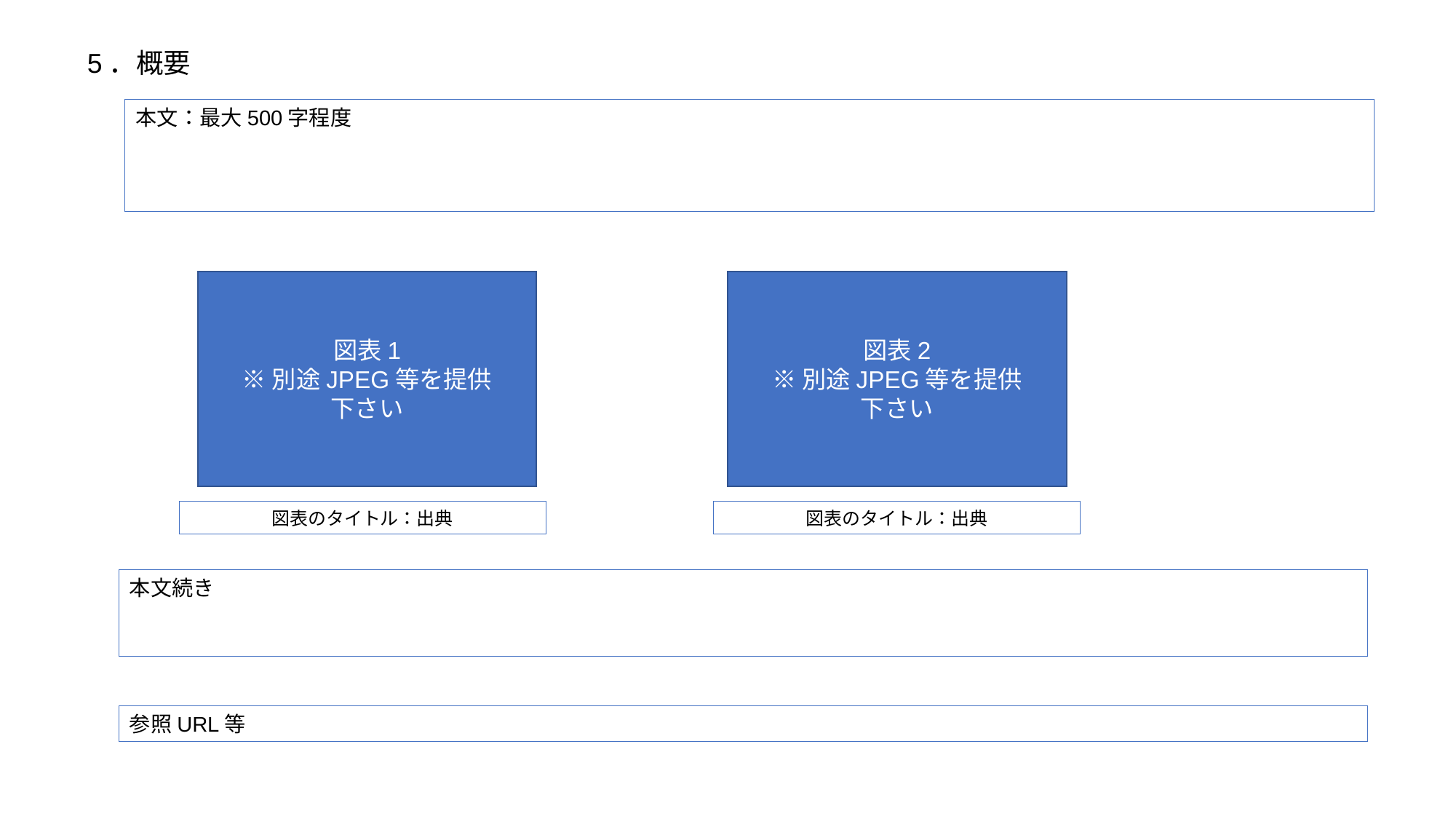

5．概要
本文：最大500字程度

図表2
※別途JPEG等を提供
下さい
図表1
※別途JPEG等を提供
下さい
図表のタイトル：出典
図表のタイトル：出典
本文続き

参照URL等